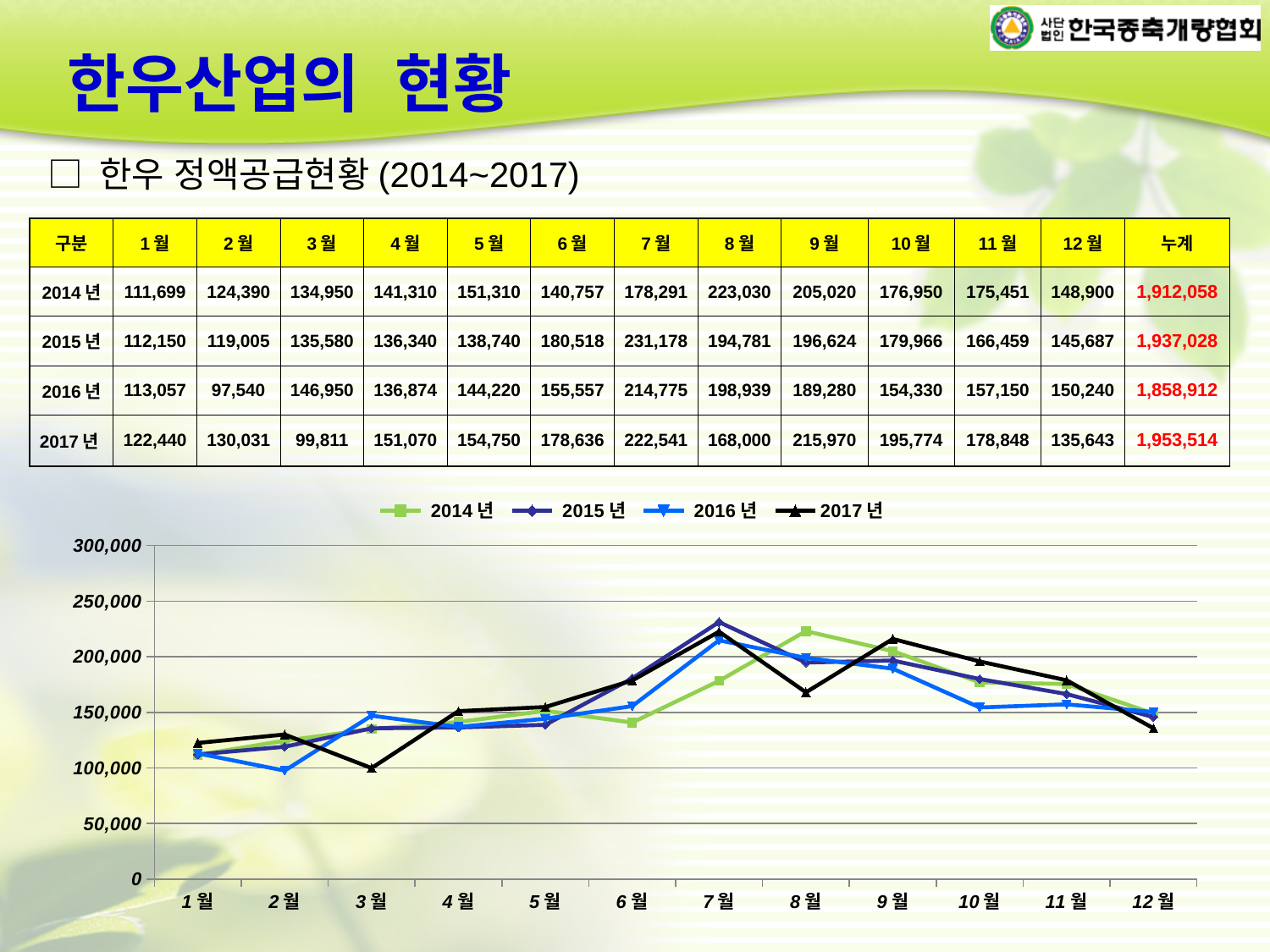

한우산업의  현황
□ 한우 정액공급현황(2014~2017)
| 구분 | 1월 | 2월 | 3월 | 4월 | 5월 | 6월 | 7월 | 8월 | 9월 | 10월 | 11월 | 12월 | 누계 |
| --- | --- | --- | --- | --- | --- | --- | --- | --- | --- | --- | --- | --- | --- |
| 2014년 | 111,699 | 124,390 | 134,950 | 141,310 | 151,310 | 140,757 | 178,291 | 223,030 | 205,020 | 176,950 | 175,451 | 148,900 | 1,912,058 |
| 2015년 | 112,150 | 119,005 | 135,580 | 136,340 | 138,740 | 180,518 | 231,178 | 194,781 | 196,624 | 179,966 | 166,459 | 145,687 | 1,937,028 |
| 2016년 | 113,057 | 97,540 | 146,950 | 136,874 | 144,220 | 155,557 | 214,775 | 198,939 | 189,280 | 154,330 | 157,150 | 150,240 | 1,858,912 |
| 2017년 | 122,440 | 130,031 | 99,811 | 151,070 | 154,750 | 178,636 | 222,541 | 168,000 | 215,970 | 195,774 | 178,848 | 135,643 | 1,953,514 |

### Chart

| Category |  2014년  |  2015년  |  2016년  | 2017년  |
|---|---|---|---|---|
| 1월 | 111699.0 | 112150.0 | 113057.0 | 122440.0 |
| 2월 | 124390.0 | 119005.0 | 97540.0 | 130031.0 |
| 3월 | 134950.0 | 135580.0 | 146950.0 | 99811.0 |
| 4월 | 141310.0 | 136340.0 | 136874.0 | 151070.0 |
| 5월 | 151310.0 | 138740.0 | 144220.0 | 154750.0 |
| 6월 | 140757.0 | 180518.0 | 155557.0 | 178636.0 |
| 7월 | 178291.0 | 231178.0 | 214775.0 | 222541.0 |
| 8월 | 223030.0 | 194781.0 | 198939.0 | 168000.0 |
| 9월 | 205020.0 | 196624.0 | 189280.0 | 215970.0 |
| 10월 | 176950.0 | 179966.0 | 154330.0 | 195774.0 |
| 11월 | 175451.0 | 166459.0 | 157150.0 | 178848.0 |
| 12월 | 148900.0 | 145687.0 | 150240.0 | 135643.0 |